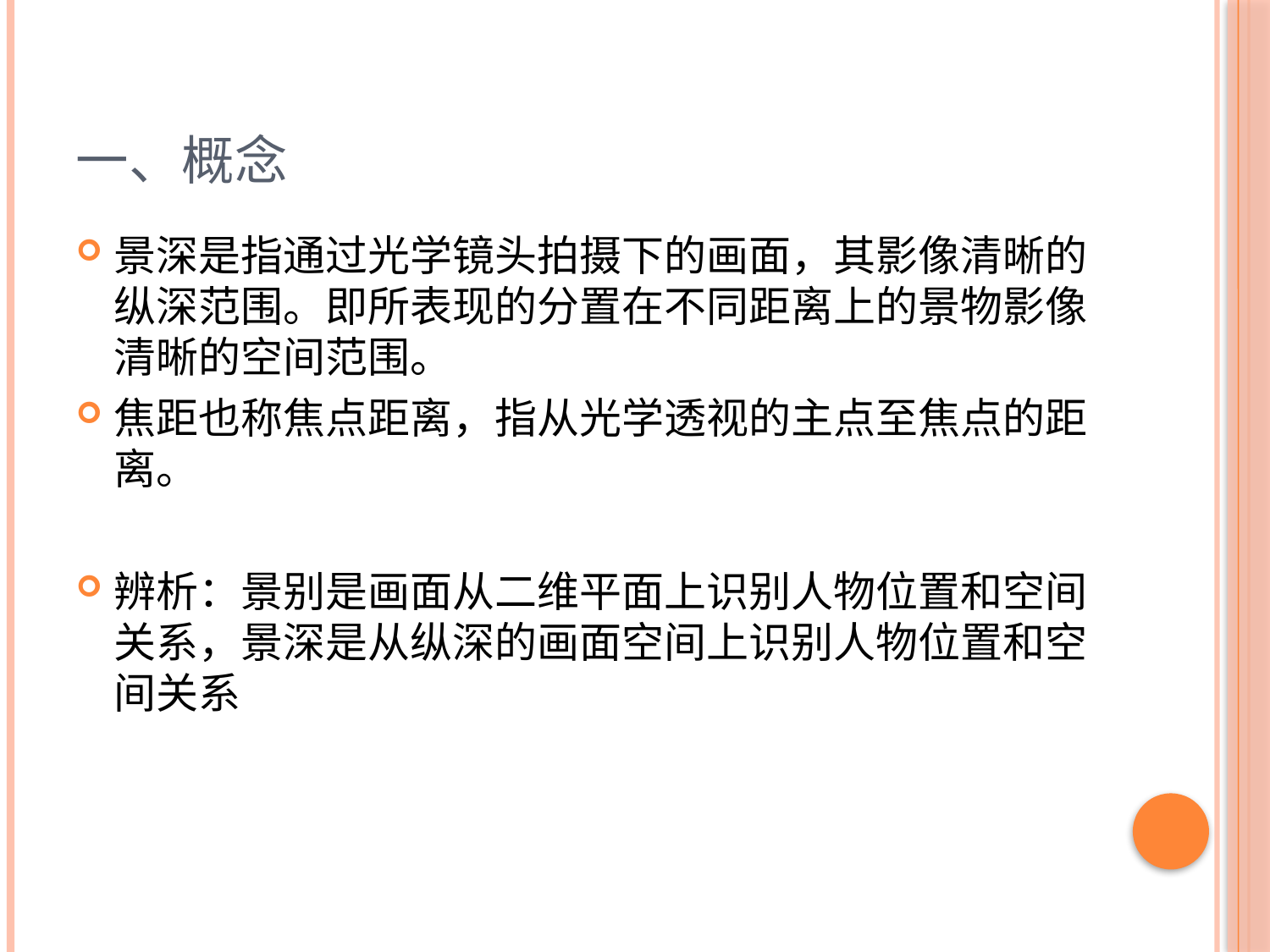

# 一、概念
景深是指通过光学镜头拍摄下的画面，其影像清晰的纵深范围。即所表现的分置在不同距离上的景物影像清晰的空间范围。
焦距也称焦点距离，指从光学透视的主点至焦点的距离。

辨析：景别是画面从二维平面上识别人物位置和空间关系，景深是从纵深的画面空间上识别人物位置和空间关系